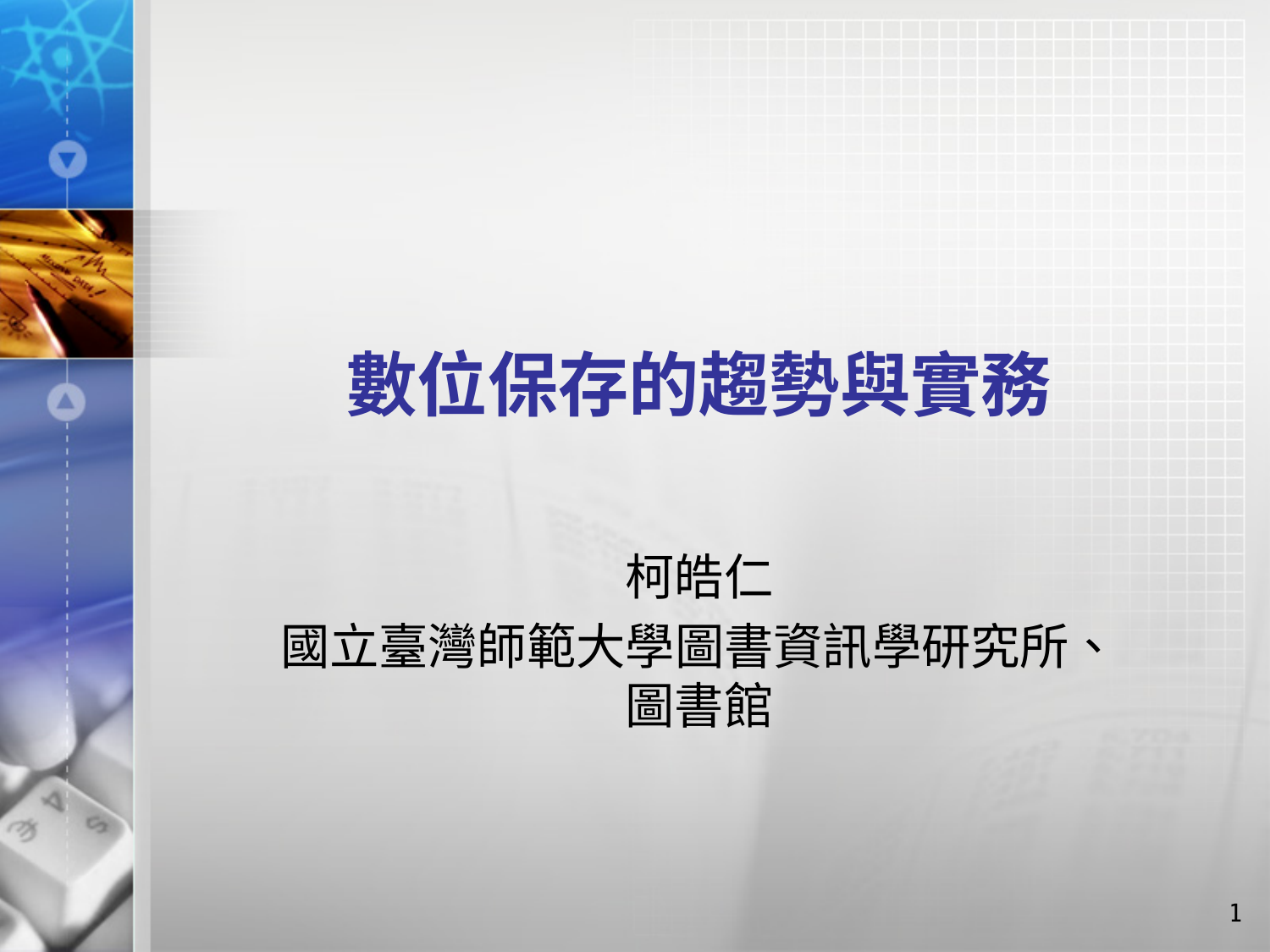

# 數位保存的趨勢與實務
柯皓仁
國立臺灣師範大學圖書資訊學研究所、圖書館
1